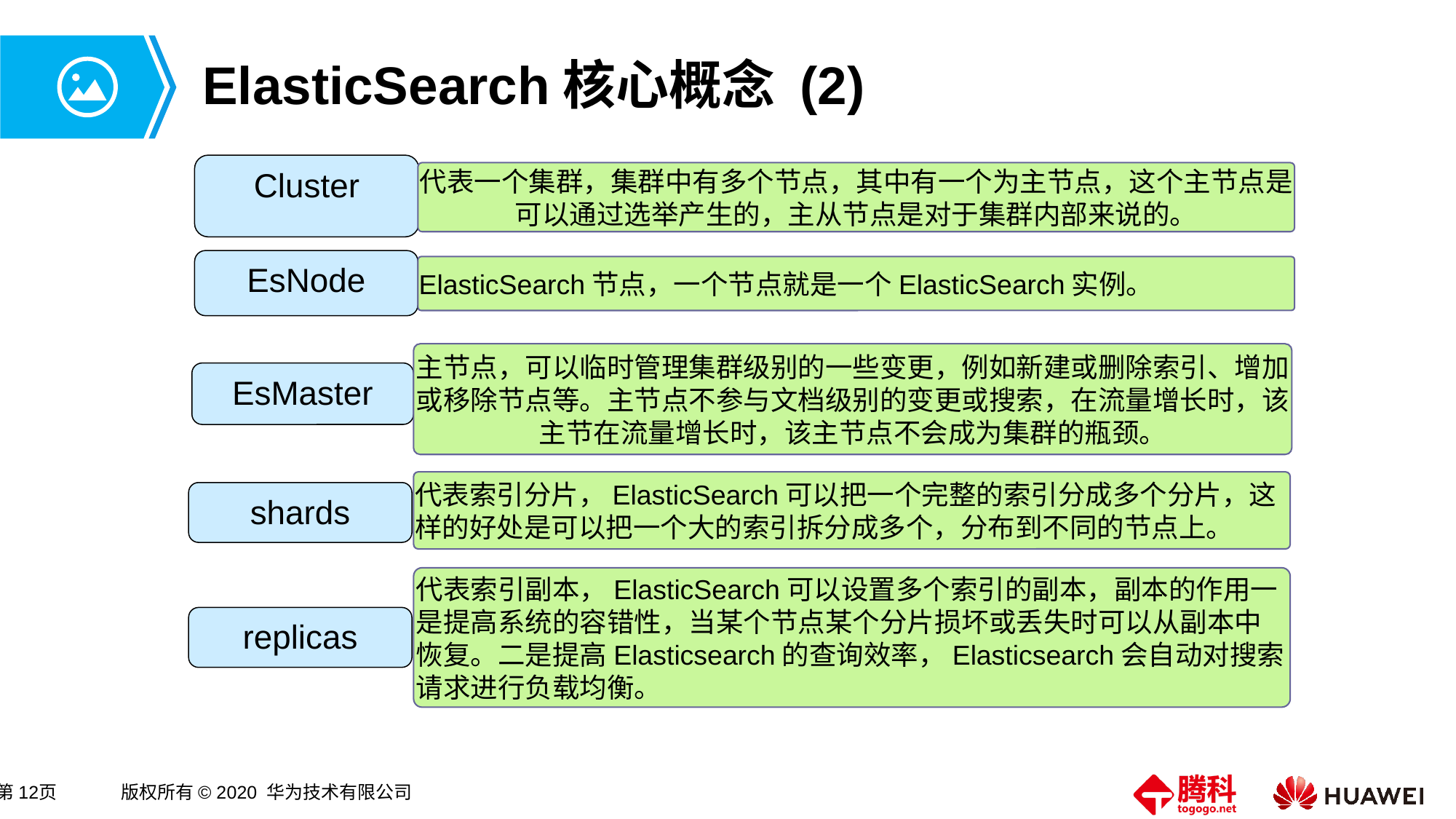

# ElasticSearch核心概念 (2)
Cluster
代表一个集群，集群中有多个节点，其中有一个为主节点，这个主节点是可以通过选举产生的，主从节点是对于集群内部来说的。
EsNode
ElasticSearch节点，一个节点就是一个ElasticSearch实例。
主节点，可以临时管理集群级别的一些变更，例如新建或删除索引、增加或移除节点等。主节点不参与文档级别的变更或搜索，在流量增长时，该主节在流量增长时，该主节点不会成为集群的瓶颈。
EsMaster
代表索引分片，ElasticSearch可以把一个完整的索引分成多个分片，这样的好处是可以把一个大的索引拆分成多个，分布到不同的节点上。
shards
代表索引副本，ElasticSearch可以设置多个索引的副本，副本的作用一是提高系统的容错性，当某个节点某个分片损坏或丢失时可以从副本中恢复。二是提高Elasticsearch的查询效率，Elasticsearch会自动对搜索请求进行负载均衡。
replicas